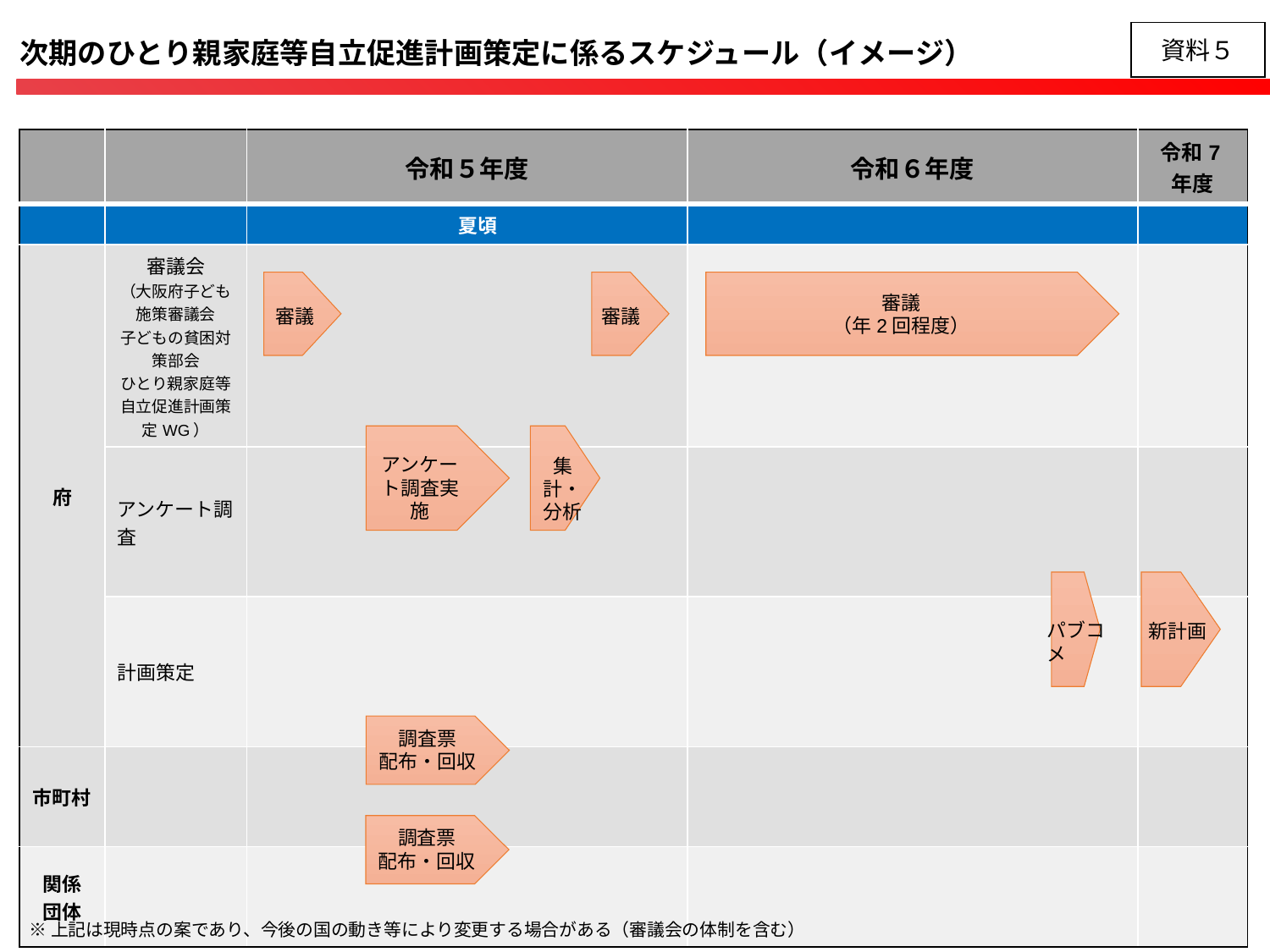

資料５
次期のひとり親家庭等自立促進計画策定に係るスケジュール（イメージ）

|  |  | 令和５年度 | 令和６年度 | 令和7年度 |
| --- | --- | --- | --- | --- |
|  |  | 夏頃 |  |  |
| 府 | 審議会 （大阪府子ども施策審議会 子どもの貧困対策部会 ひとり親家庭等自立促進計画策定WG） |  |  |  |
|  | アンケート調査 |  |  |  |
|  | 計画策定 |  |  |  |
| 市町村 |  |  |  |  |
| 関係 団体 |  |  |  |  |

審議

審議

審議
（年2回程度）

アンケート調査実施

集計・分析

新計画

パブコメ

調査票
配布・回収

調査票
配布・回収
※上記は現時点の案であり、今後の国の動き等により変更する場合がある（審議会の体制を含む）